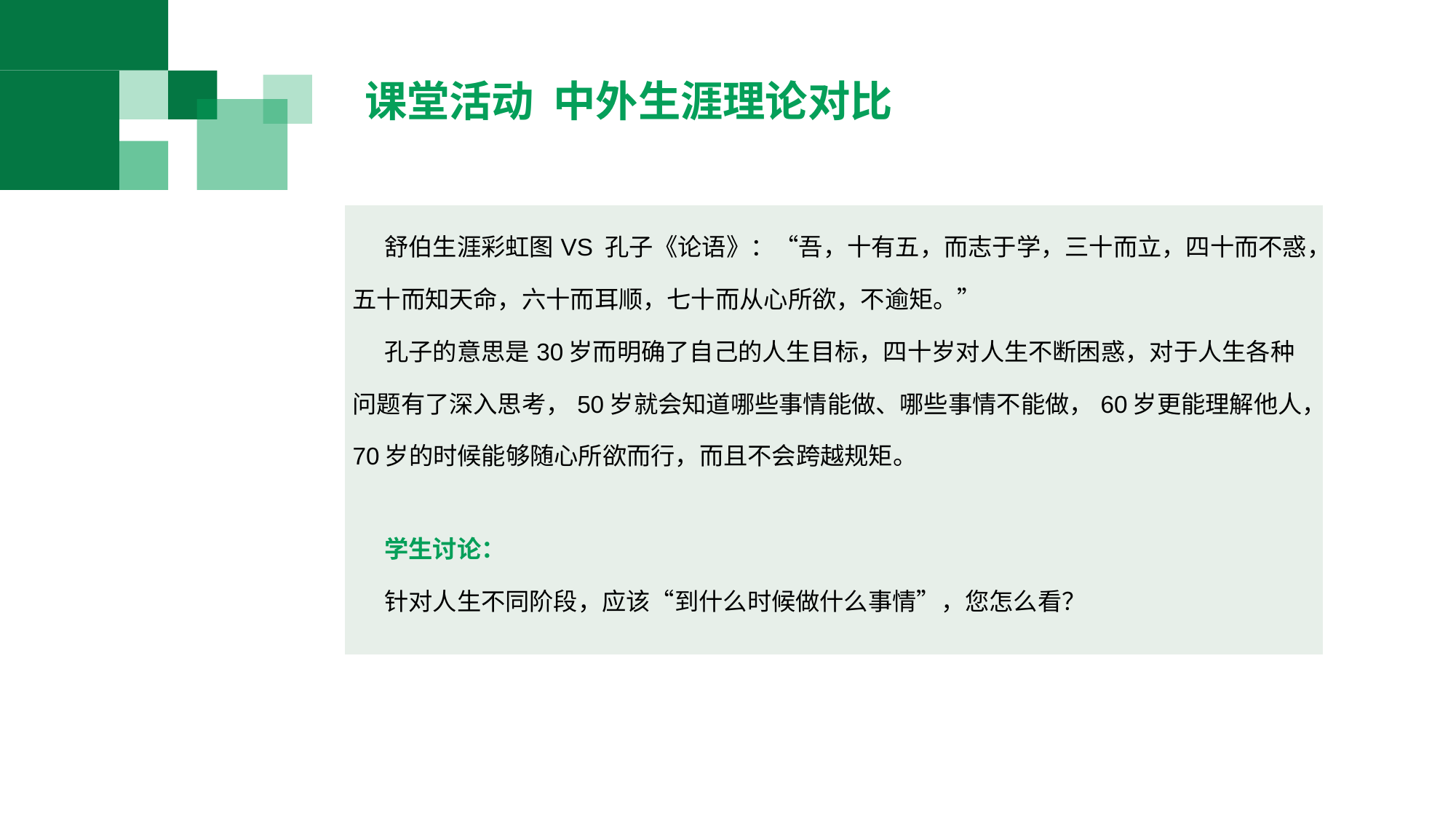

课堂活动  中外生涯理论对比

| 舒伯生涯彩虹图VS 孔子《论语》：“吾，十有五，而志于学，三十而立，四十而不惑，五十而知天命，六十而耳顺，七十而从心所欲，不逾矩。” 孔子的意思是30岁而明确了自己的人生目标，四十岁对人生不断困惑，对于人生各种问题有了深入思考，50岁就会知道哪些事情能做、哪些事情不能做，60岁更能理解他人，70岁的时候能够随心所欲而行，而且不会跨越规矩。 学生讨论： 针对人生不同阶段，应该“到什么时候做什么事情”，您怎么看？ |
| --- |